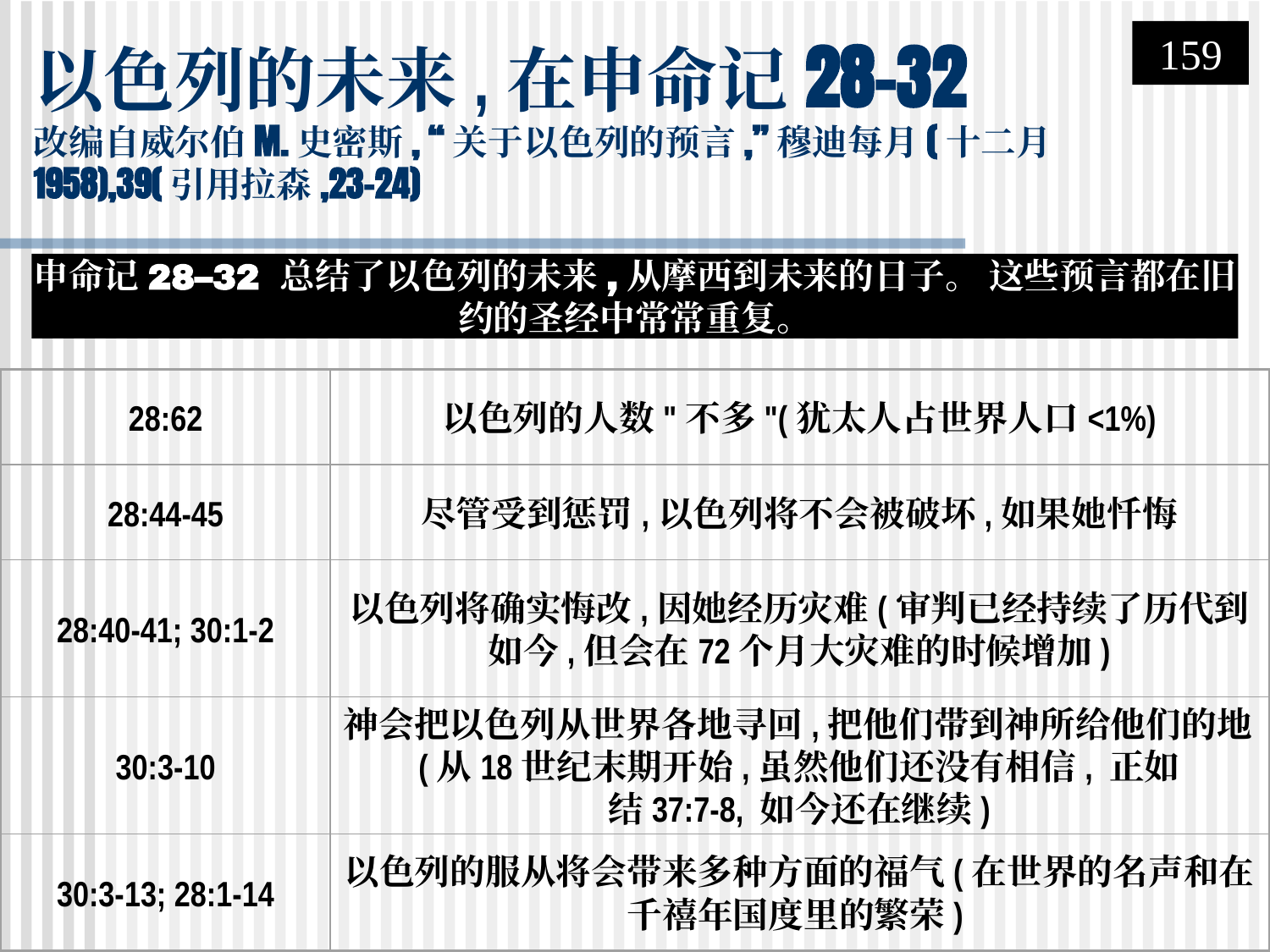

以色列的未来,在申命记28–32
改编自威尔伯M.史密斯, “关于以色列的预言,”穆迪每月(十二月1958),39(引用拉森,23-24)‏‏
159
申命记28–32 总结了以色列的未来,从摩西到未来的日子。 这些预言都在旧约的圣经中常常重复。

28:62

以色列的人数"不多"(犹太人占世界人口<1%)‏

28:44-45

尽管受到惩罚,以色列将不会被破坏,如果她忏悔

28:40-41; 30:1-2

以色列将确实悔改,因她经历灾难(审判已经持续了历代到如今,但会在72个月大灾难的时候增加)‏

30:3-10

神会把以色列从世界各地寻回,把他们带到神所给他们的地(从18世纪末期开始,虽然他们还没有相信, 正如
结37:7-8, 如今还在继续)‏

30:3-13; 28:1-14

以色列的服从将会带来多种方面的福气(在世界的名声和在千禧年国度里的繁荣)‏